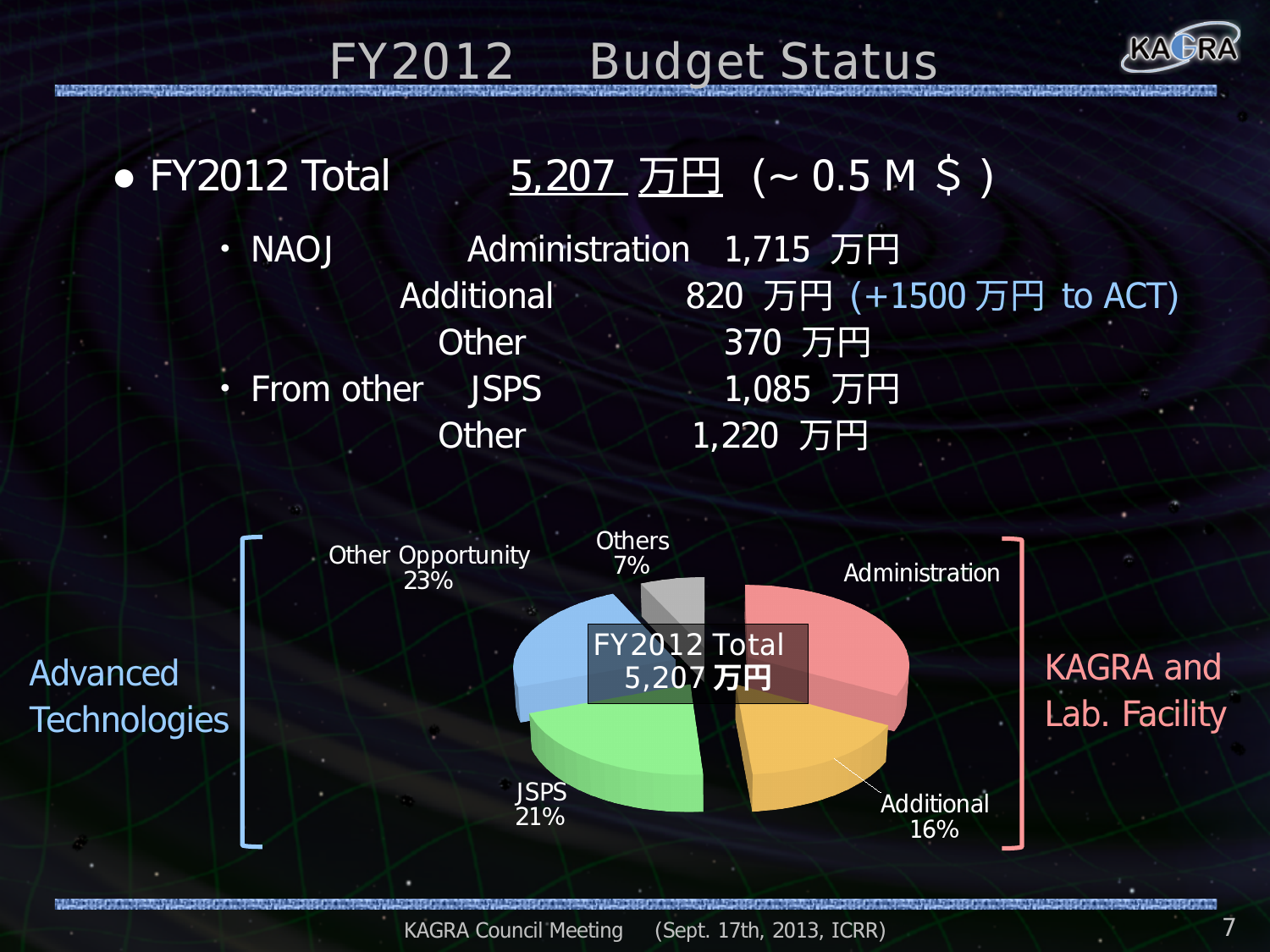

# FY2012　Budget Status
● FY2012 Total         5,207 万円  (~ 0.5 M＄)
・NAOJ            Administration   1,715 万円
　                   Additional            820 万円 (+1500万円 to ACT)
                     Other                  370 万円
・From other    JSPS　    　        1,085 万円
                     Other               1,220 万円

[unsupported chart]

KAGRA and
Lab. Facility
Advanced
Technologies
7
KAGRA Council Meeting　(Sept. 17th, 2013, ICRR)